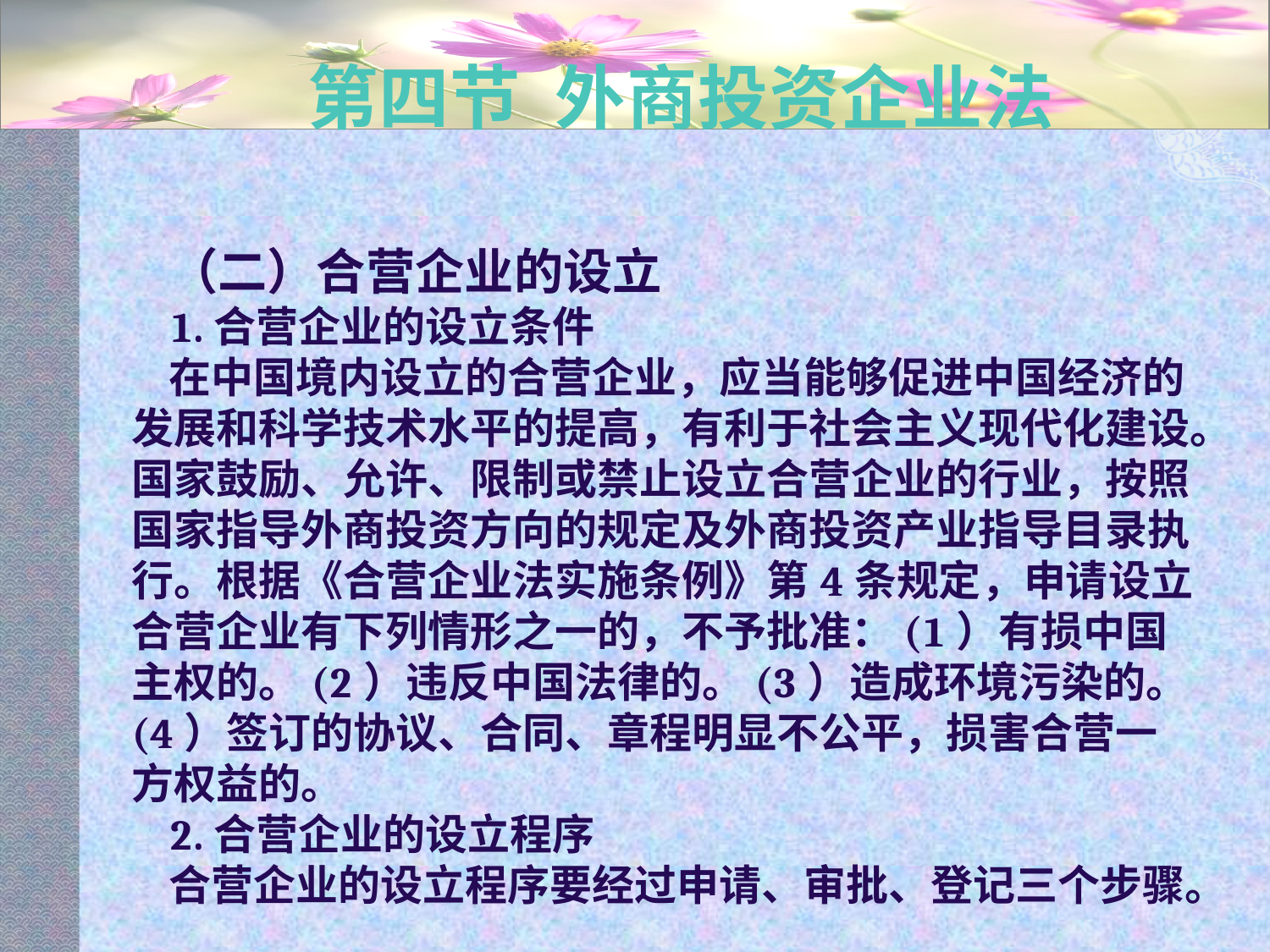

# 第四节  外商投资企业法
（二）合营企业的设立
1.合营企业的设立条件
在中国境内设立的合营企业，应当能够促进中国经济的发展和科学技术水平的提高，有利于社会主义现代化建设。国家鼓励、允许、限制或禁止设立合营企业的行业，按照国家指导外商投资方向的规定及外商投资产业指导目录执行。根据《合营企业法实施条例》第4条规定，申请设立合营企业有下列情形之一的，不予批准：(1）有损中国主权的。(2）违反中国法律的。(3）造成环境污染的。(4）签订的协议、合同、章程明显不公平，损害合营一方权益的。
2.合营企业的设立程序
合营企业的设立程序要经过申请、审批、登记三个步骤。